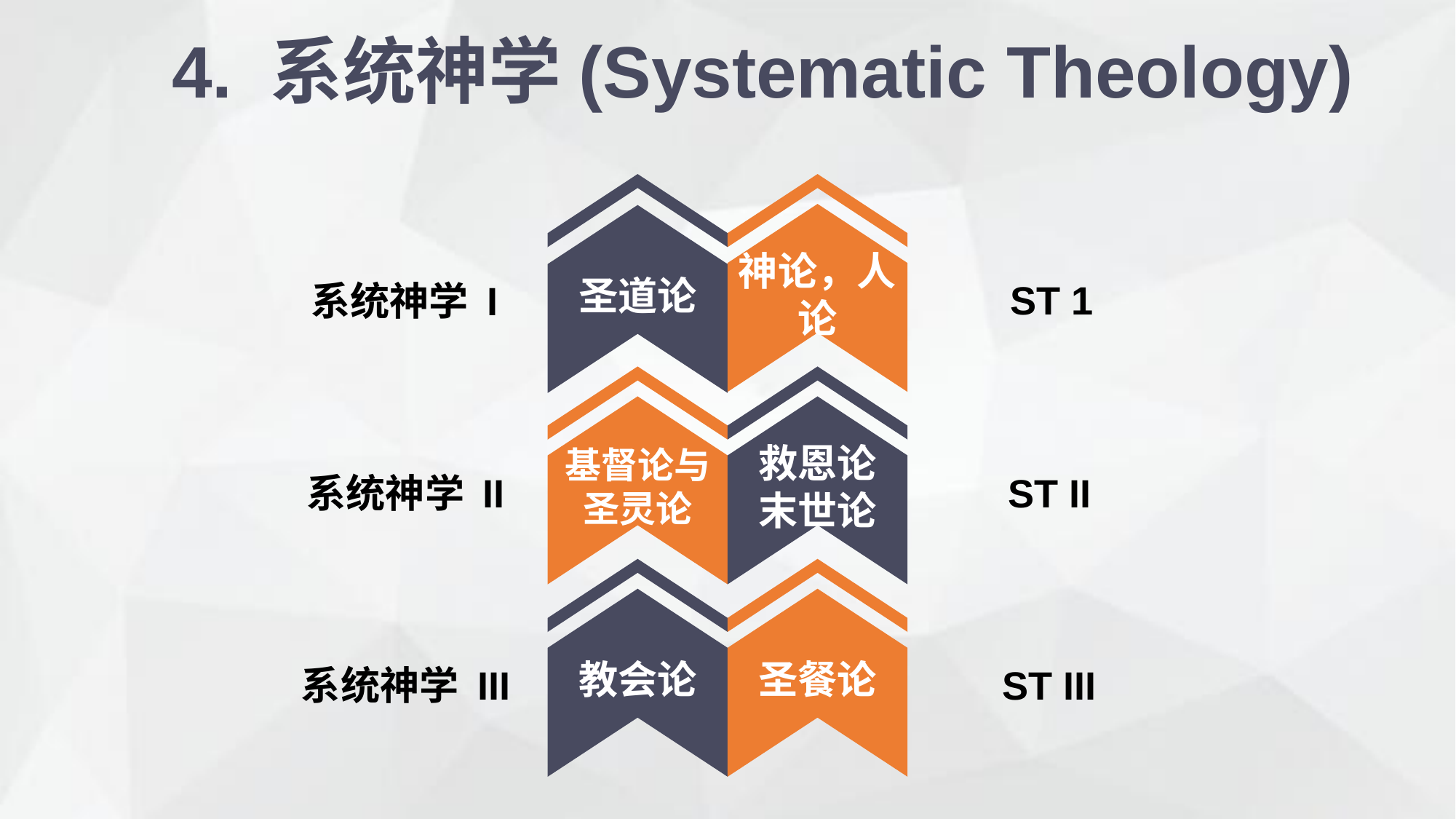

4. 系统神学(Systematic Theology)

神论，人论
圣道论
ST 1
系统神学 I

基督论与圣灵论
救恩论 末世论
系统神学 II
ST II

教会论
圣餐论
系统神学 III
ST III
28